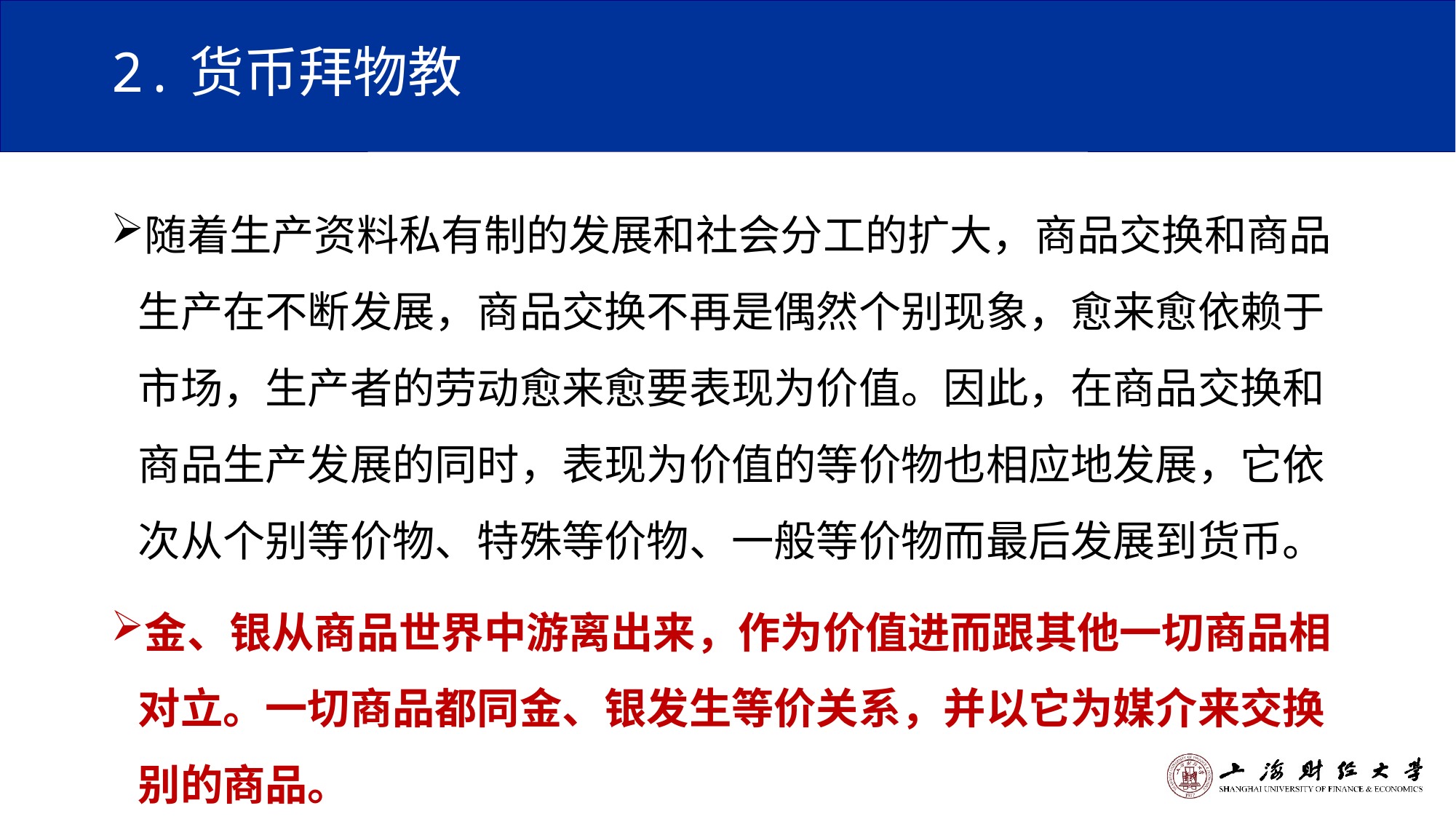

# 2.货币拜物教
随着生产资料私有制的发展和社会分工的扩大，商品交换和商品生产在不断发展，商品交换不再是偶然个别现象，愈来愈依赖于市场，生产者的劳动愈来愈要表现为价值。因此，在商品交换和商品生产发展的同时，表现为价值的等价物也相应地发展，它依次从个别等价物、特殊等价物、一般等价物而最后发展到货币。
金、银从商品世界中游离出来，作为价值进而跟其他一切商品相对立。一切商品都同金、银发生等价关系，并以它为媒介来交换别的商品。